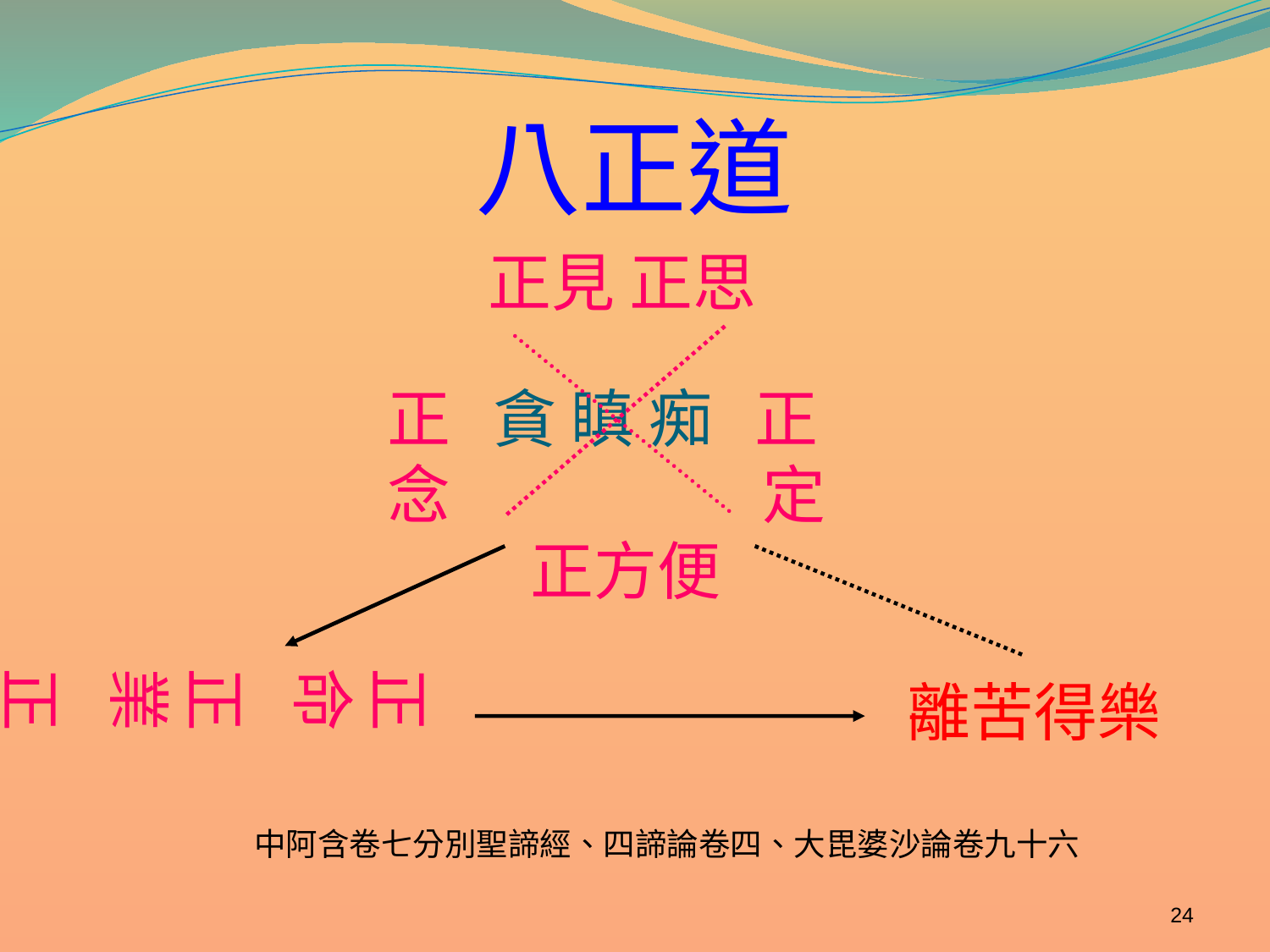

# 八正道
正見 正思

正   貪 瞋 痴   正
念                      定
         正方便

正命
正業
正語
離苦得樂

中阿含卷七分別聖諦經、四諦論卷四、大毘婆沙論卷九十六
24